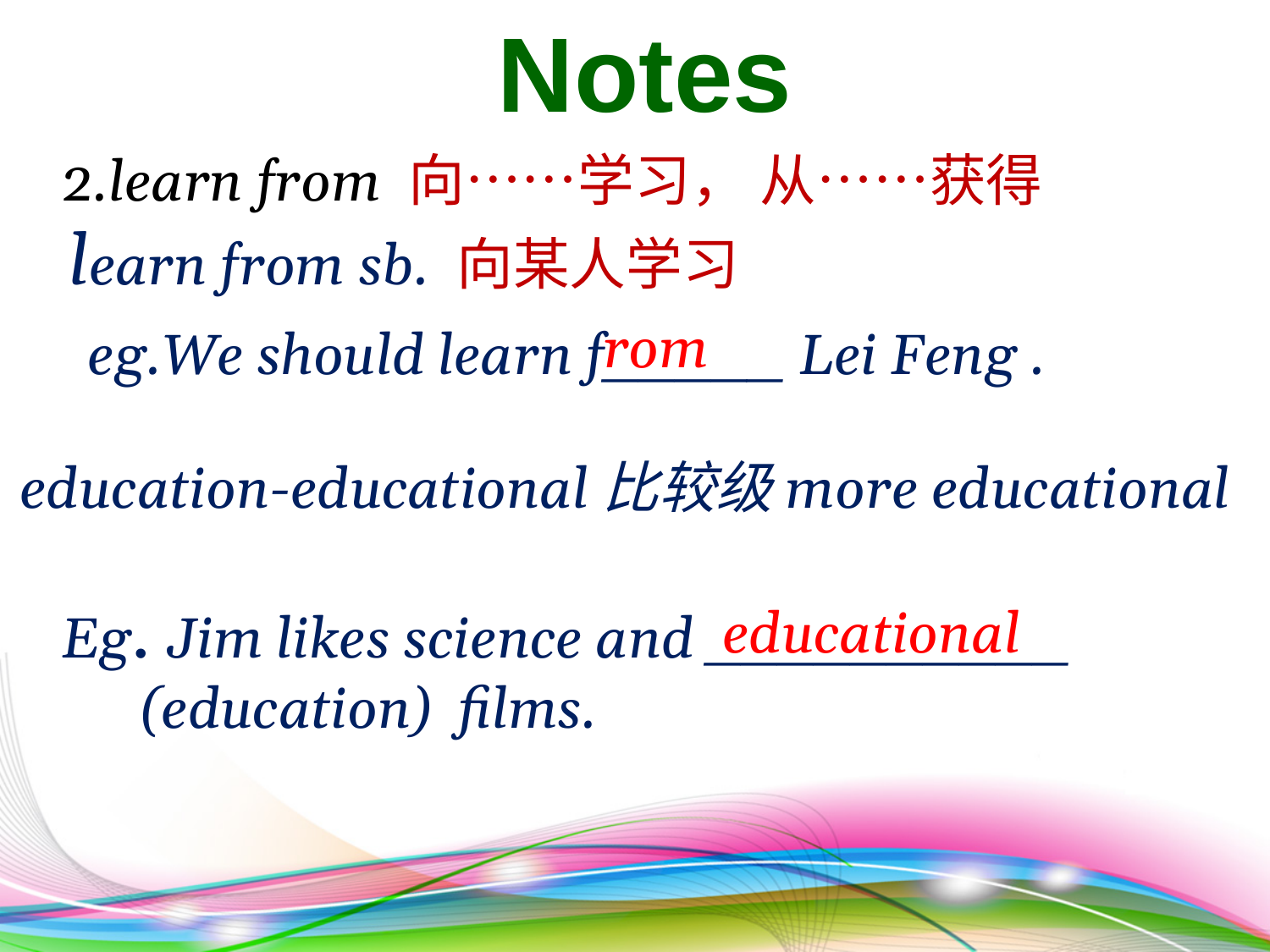

Notes
2.learn from 向……学习， 从……获得

learn from sb. 向某人学习
 eg.We should learn f_____ Lei Feng .
 rom
 education-educational比较级more educational

 educational
 Eg. Jim likes science and __________
       (education)  films.